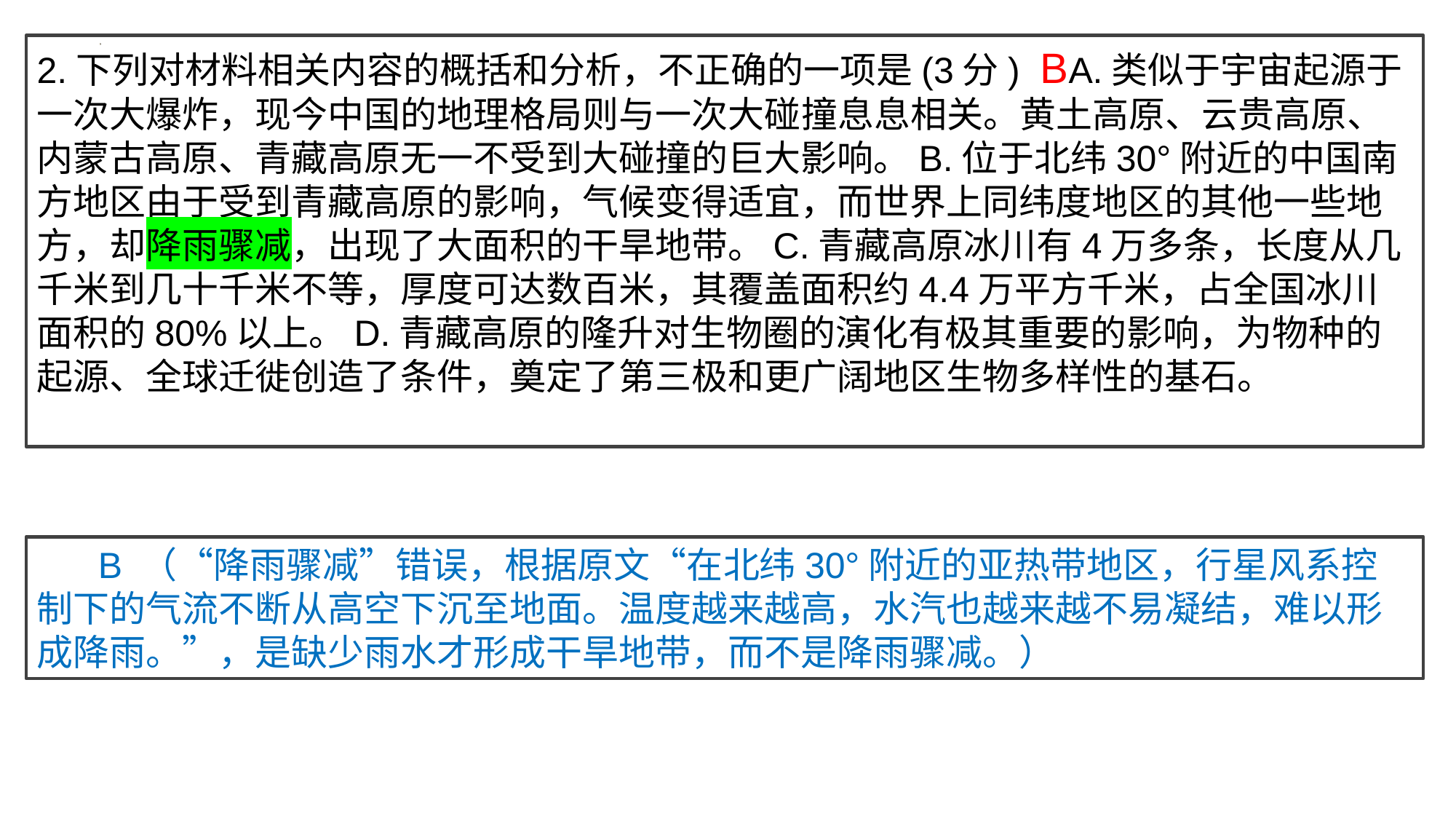

2.下列对材料相关内容的概括和分析，不正确的一项是(3分)  BA.类似于宇宙起源于一次大爆炸，现今中国的地理格局则与一次大碰撞息息相关。黄土高原、云贵高原、内蒙古高原、青藏高原无一不受到大碰撞的巨大影响。B.位于北纬30°附近的中国南方地区由于受到青藏高原的影响，气候变得适宜，而世界上同纬度地区的其他一些地方，却降雨骤减，出现了大面积的干旱地带。C.青藏高原冰川有4万多条，长度从几千米到几十千米不等，厚度可达数百米，其覆盖面积约4.4万平方千米，占全国冰川面积的80%以上。D.青藏高原的隆升对生物圈的演化有极其重要的影响，为物种的起源、全球迁徙创造了条件，奠定了第三极和更广阔地区生物多样性的基石。

      B （“降雨骤减”错误，根据原文“在北纬30°附近的亚热带地区，行星风系控制下的气流不断从高空下沉至地面。温度越来越高，水汽也越来越不易凝结，难以形成降雨。”，是缺少雨水才形成干旱地带，而不是降雨骤减。）